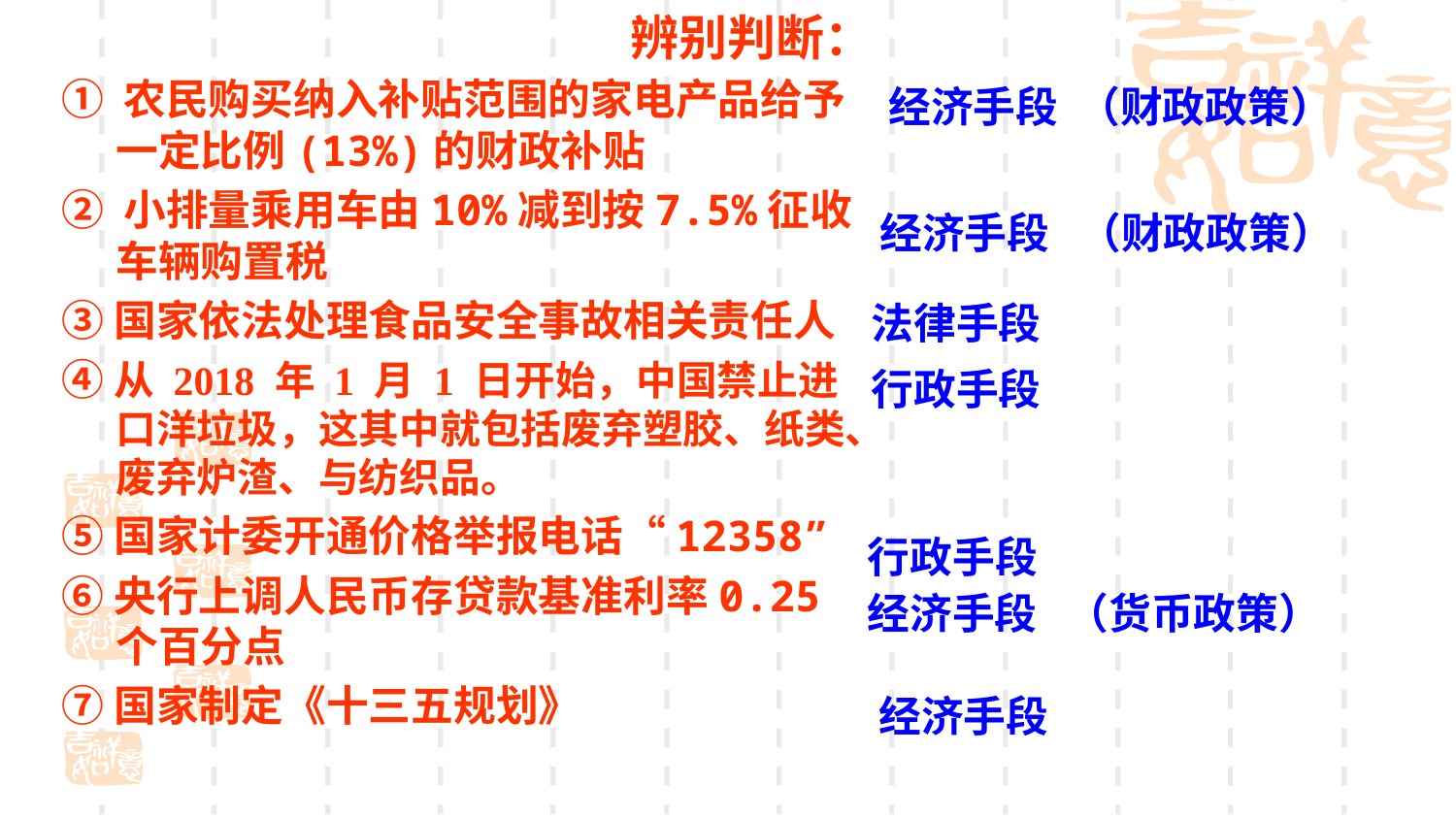

辨别判断：
① 农民购买纳入补贴范围的家电产品给予一定比例(13%)的财政补贴
② 小排量乘用车由10%减到按7.5%征收车辆购置税
③国家依法处理食品安全事故相关责任人
④从 2018 年 1 月 1 日开始，中国禁止进口洋垃圾，这其中就包括废弃塑胶、纸类、废弃炉渣、与纺织品。
⑤国家计委开通价格举报电话“12358”
⑥央行上调人民币存贷款基准利率0.25个百分点
⑦国家制定《十三五规划》
经济手段  （财政政策）
经济手段   （财政政策）
法律手段
行政手段
行政手段
经济手段   （货币政策）
经济手段